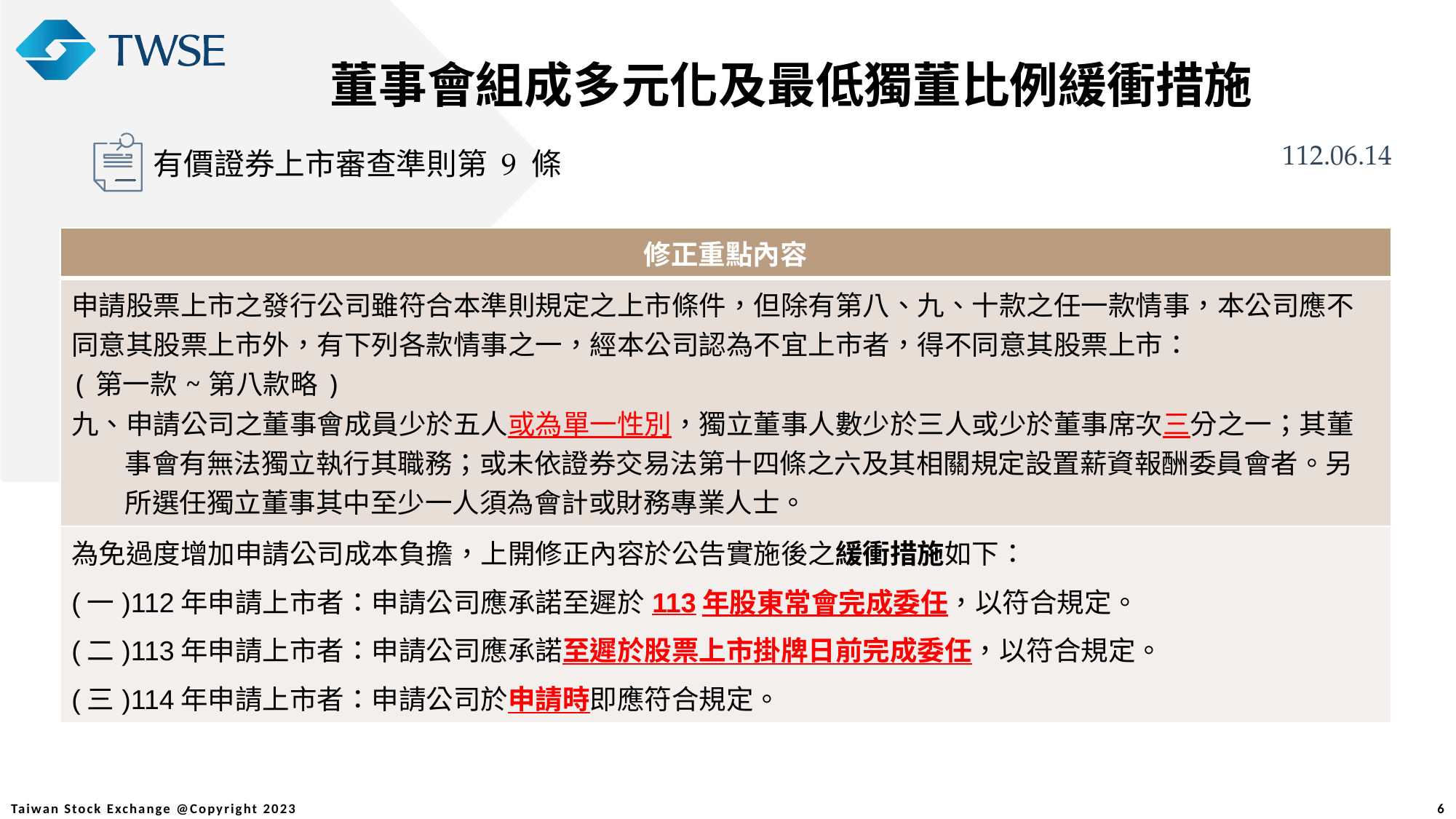

董事會組成多元化及最低獨董比例緩衝措施
112.06.14

有價證券上市審查準則第 9 條

| 修正重點內容 |
| --- |
| 申請股票上市之發行公司雖符合本準則規定之上市條件，但除有第八、九、十款之任一款情事，本公司應不同意其股票上市外，有下列各款情事之一，經本公司認為不宜上市者，得不同意其股票上市： (第一款~第八款略) 九、申請公司之董事會成員少於五人或為單一性別，獨立董事人數少於三人或少於董事席次三分之一；其董事會有無法獨立執行其職務；或未依證券交易法第十四條之六及其相關規定設置薪資報酬委員會者。另所選任獨立董事其中至少一人須為會計或財務專業人士。 |
| 為免過度增加申請公司成本負擔，上開修正內容於公告實施後之緩衝措施如下： (一)112年申請上市者：申請公司應承諾至遲於113年股東常會完成委任，以符合規定。 (二)113年申請上市者：申請公司應承諾至遲於股票上市掛牌日前完成委任，以符合規定。 (三)114年申請上市者：申請公司於申請時即應符合規定。 |
6